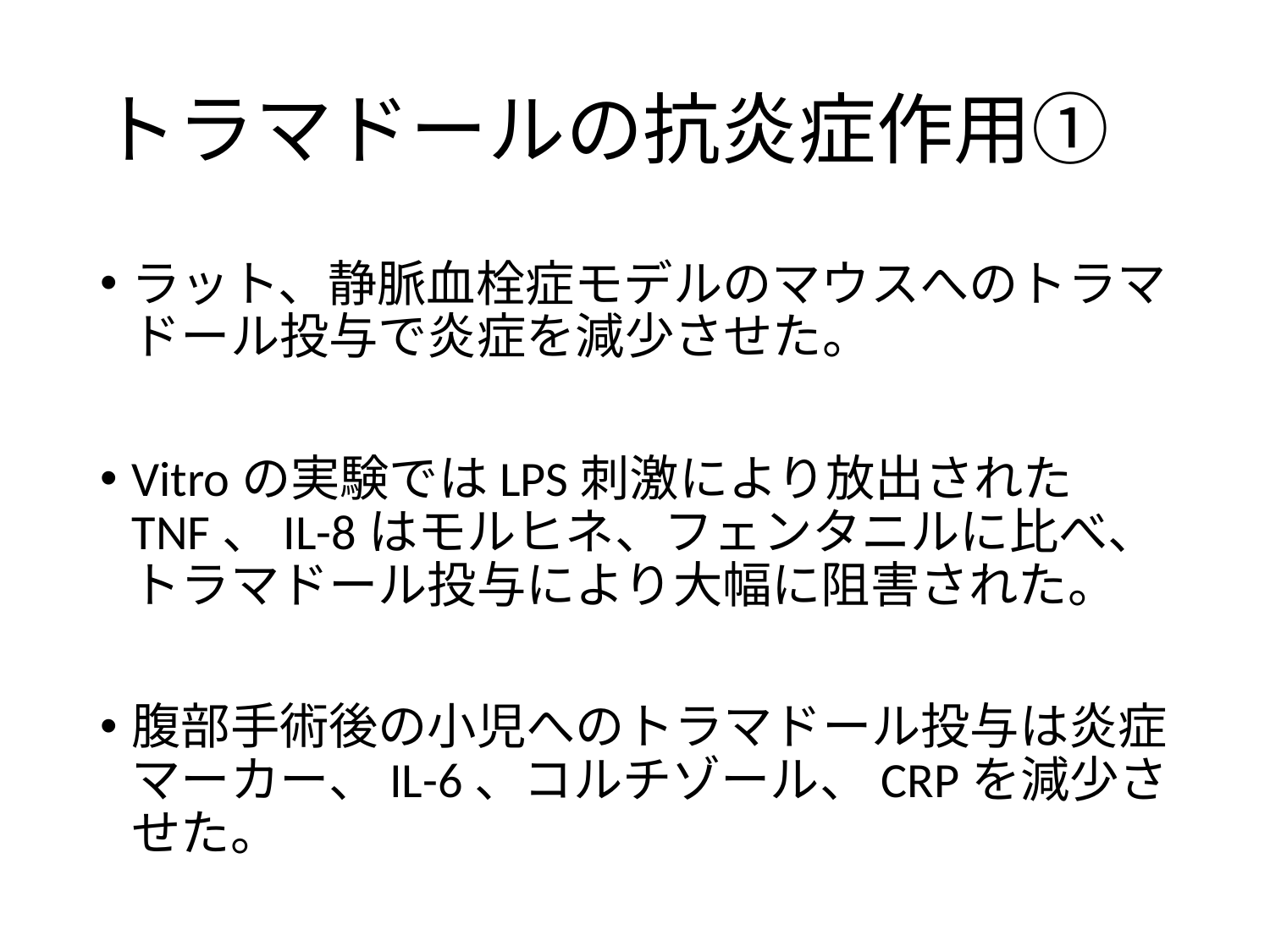

# トラマドールの抗炎症作用①
ラット、静脈血栓症モデルのマウスへのトラマドール投与で炎症を減少させた。

Vitroの実験ではLPS刺激により放出されたTNF、IL-8はモルヒネ、フェンタニルに比べ、トラマドール投与により大幅に阻害された。

腹部手術後の小児へのトラマドール投与は炎症マーカー、IL-6、コルチゾール、CRPを減少させた。